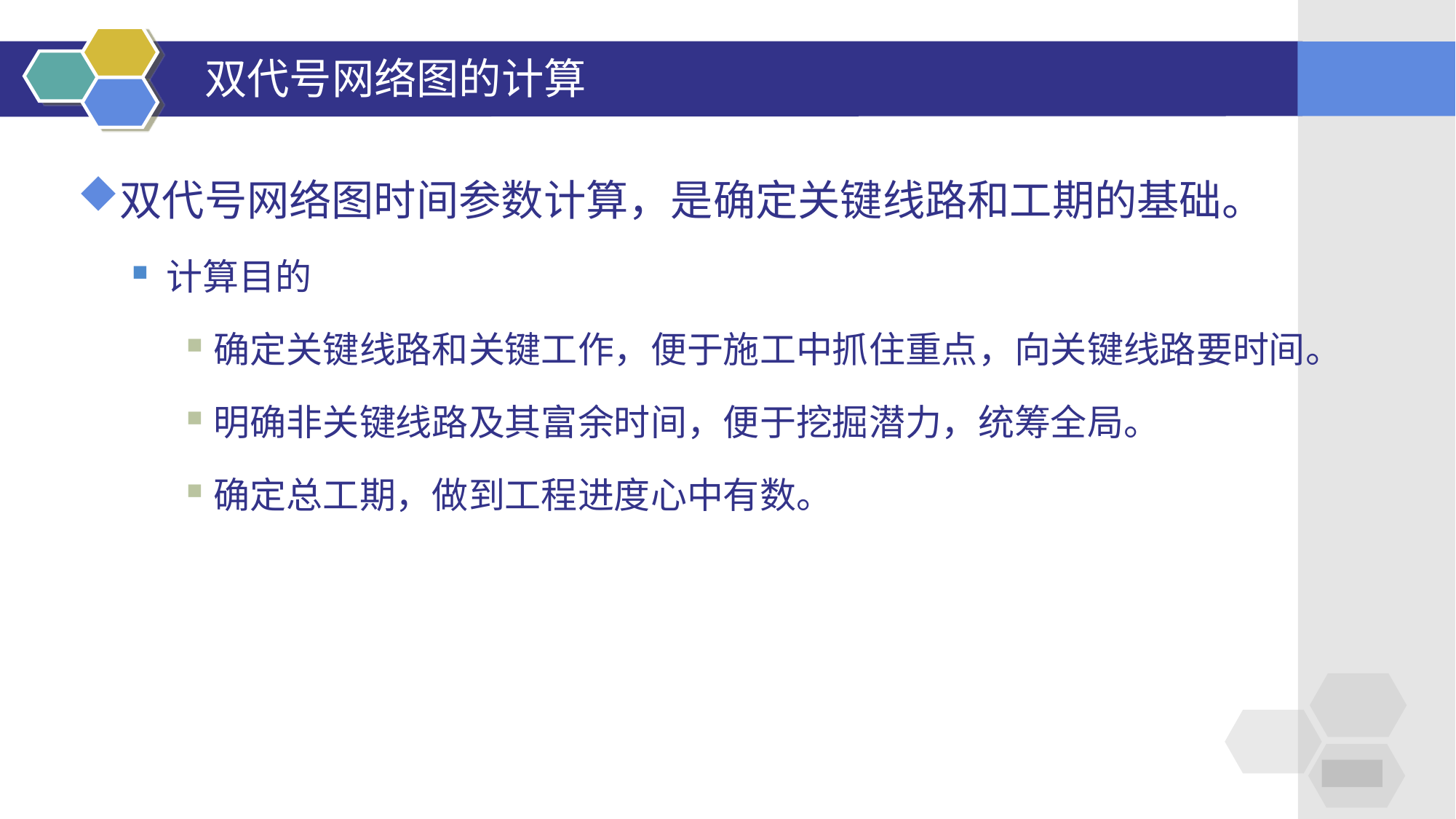

# 双代号网络图的计算
双代号网络图时间参数计算，是确定关键线路和工期的基础。
计算目的
确定关键线路和关键工作，便于施工中抓住重点，向关键线路要时间。
明确非关键线路及其富余时间，便于挖掘潜力，统筹全局。
确定总工期，做到工程进度心中有数。
5